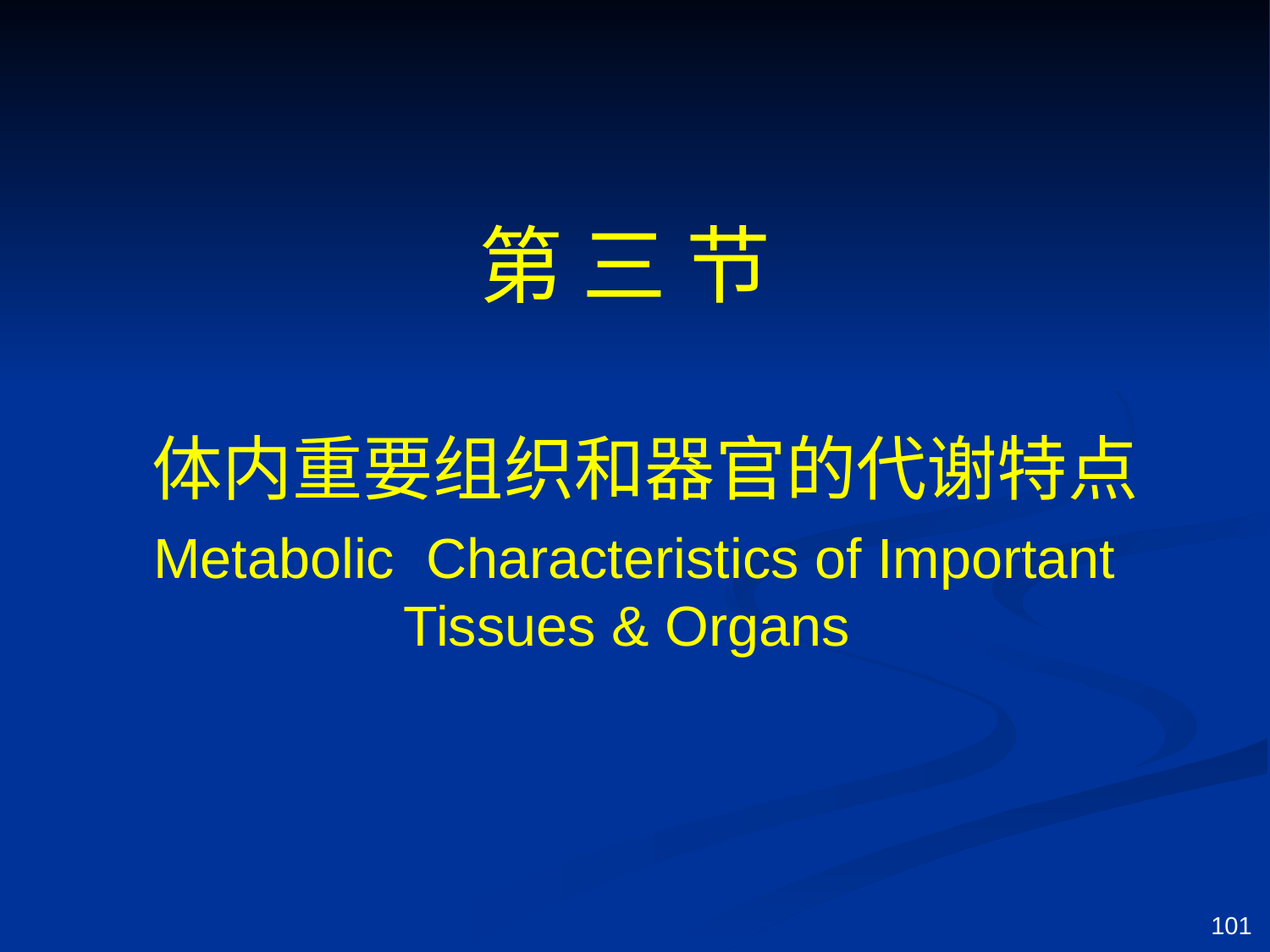

第 三 节
体内重要组织和器官的代谢特点
Metabolic  Characteristics of Important Tissues & Organs
101